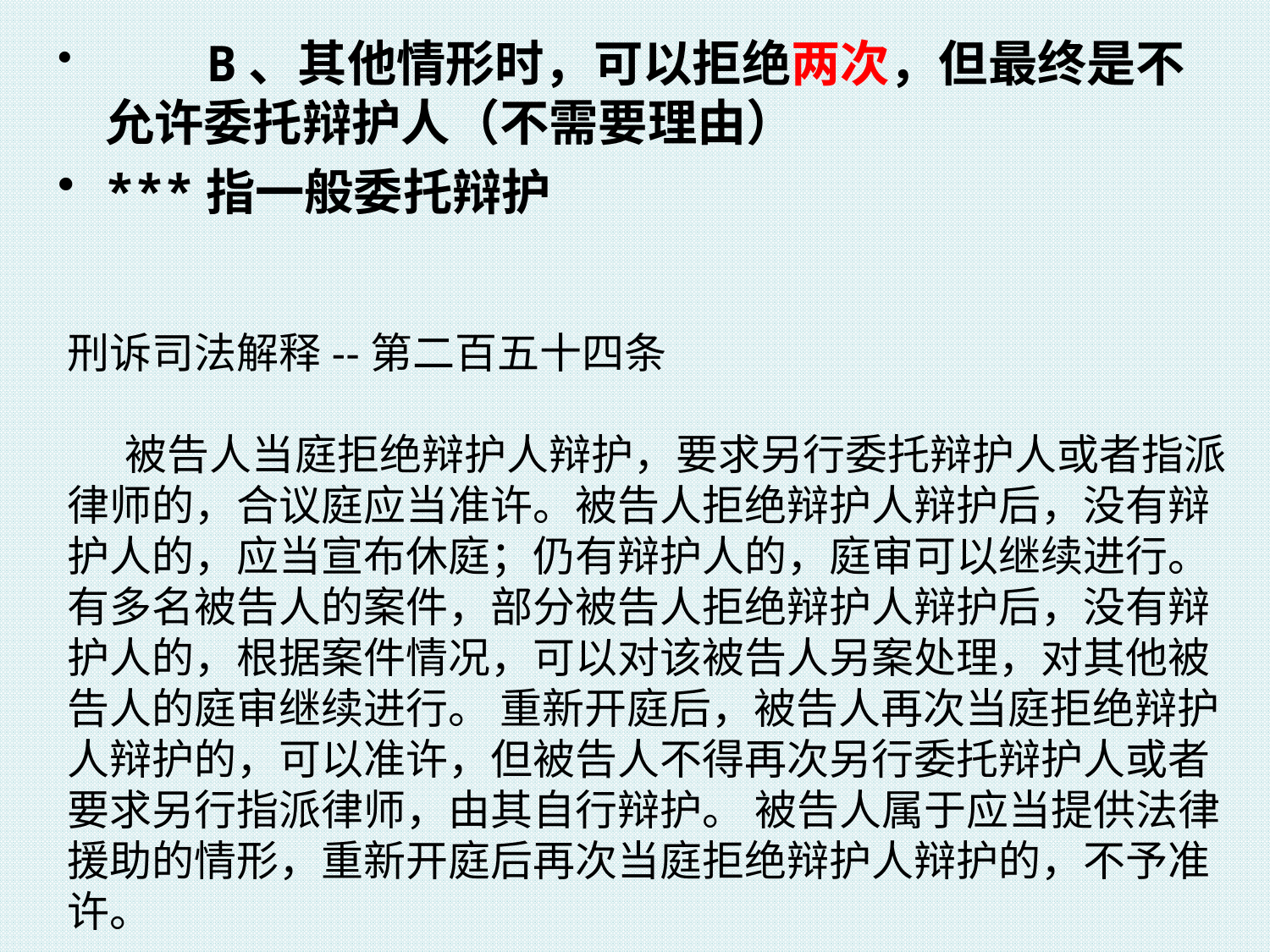

B、其他情形时，可以拒绝两次，但最终是不允许委托辩护人（不需要理由）
***指一般委托辩护
刑诉司法解释--第二百五十四条

     被告人当庭拒绝辩护人辩护，要求另行委托辩护人或者指派律师的，合议庭应当准许。被告人拒绝辩护人辩护后，没有辩护人的，应当宣布休庭；仍有辩护人的，庭审可以继续进行。 有多名被告人的案件，部分被告人拒绝辩护人辩护后，没有辩护人的，根据案件情况，可以对该被告人另案处理，对其他被告人的庭审继续进行。 重新开庭后，被告人再次当庭拒绝辩护人辩护的，可以准许，但被告人不得再次另行委托辩护人或者要求另行指派律师，由其自行辩护。 被告人属于应当提供法律援助的情形，重新开庭后再次当庭拒绝辩护人辩护的，不予准许。